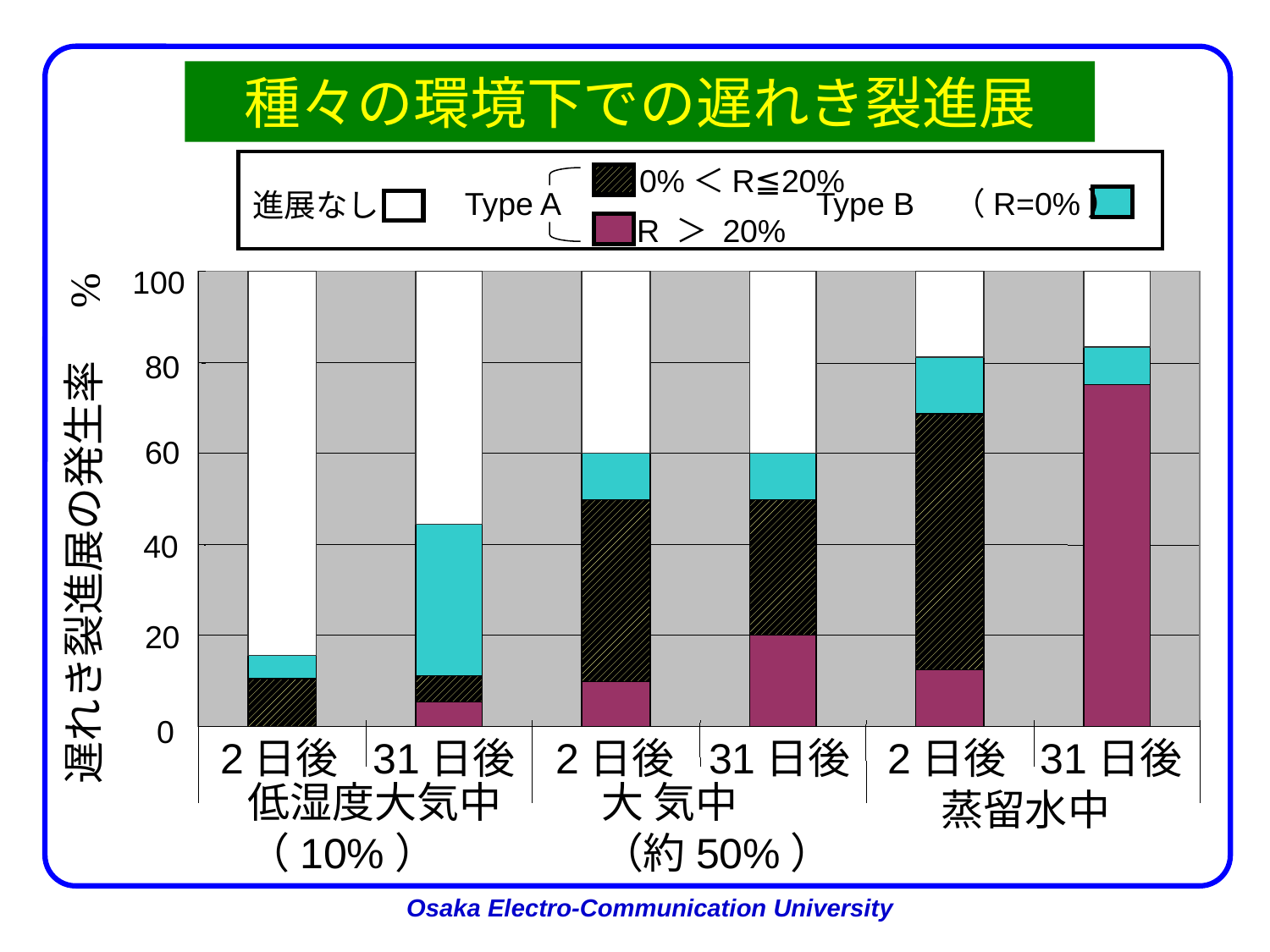

# 種々の環境下での遅れき裂進展

0%＜R≦20%

Type B　（R=0%）
Type A

進展なし

R ＞ 20%

100

80

60

遅れき裂進展の発生率　%

40

20

0

2日後
31日後
2日後
31日後
2日後
31日後
低湿度大気中
（10%）
大 気中
（約50%）
蒸留水中
Osaka Electro-Communication University